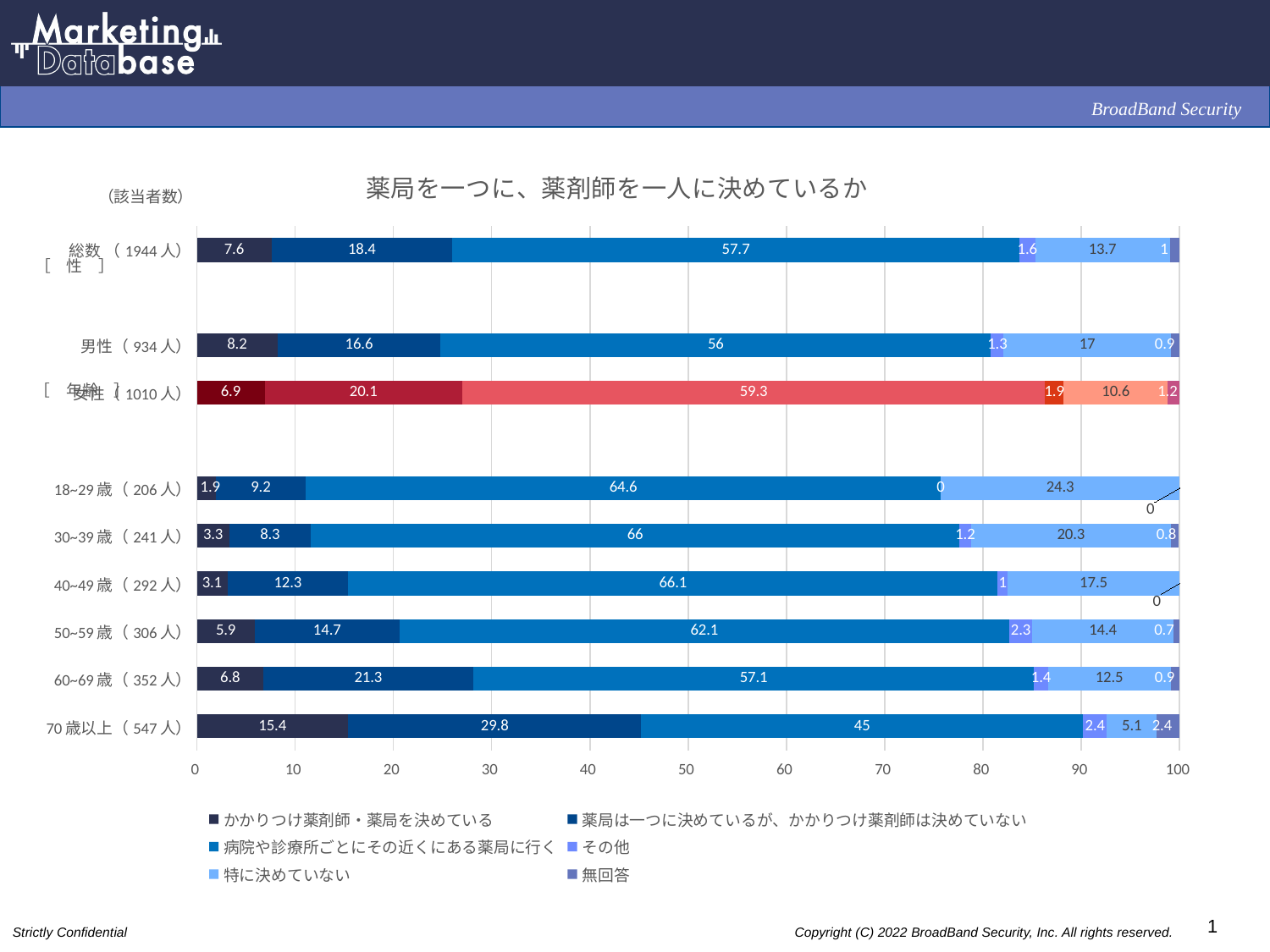

### Chart: 薬局を一つに、薬剤師を一人に決めているか

| Category | かかりつけ薬剤師・薬局を決めている | 薬局は一つに決めているが、かかりつけ薬剤師は決めていない  | 病院や診療所ごとにその近くにある薬局に行く | その他 | 特に決めていない | 無回答 |
|---|---|---|---|---|---|---|
| 総数 （1944人） | 7.6 | 18.4 | 57.7 | 1.6 | 13.7 | 1.0 |
|  | None | None | None | None | None | None |
| 男性（934人） | 8.2 | 16.6 | 56.0 | 1.3 | 17.0 | 0.9 |
| 女性（1010人） | 6.9 | 20.1 | 59.3 | 1.9 | 10.6 | 1.2 |
|  | None | None | None | None | None | None |
| 18~29歳（206人） | 1.9 | 9.2 | 64.6 | 0.0 | 24.3 | 0.0 |
| 30~39歳（241人） | 3.3 | 8.3 | 66.0 | 1.2 | 20.3 | 0.8 |
| 40~49歳（292人） | 3.1 | 12.3 | 66.1 | 1.0 | 17.5 | 0.0 |
| 50~59歳（306人） | 5.9 | 14.7 | 62.1 | 2.3 | 14.4 | 0.7 |
| 60~69歳（352人） | 6.8 | 21.3 | 57.1 | 1.4 | 12.5 | 0.9 |
| 70歳以上（547人） | 15.4 | 29.8 | 45.0 | 2.4 | 5.1 | 2.4 |